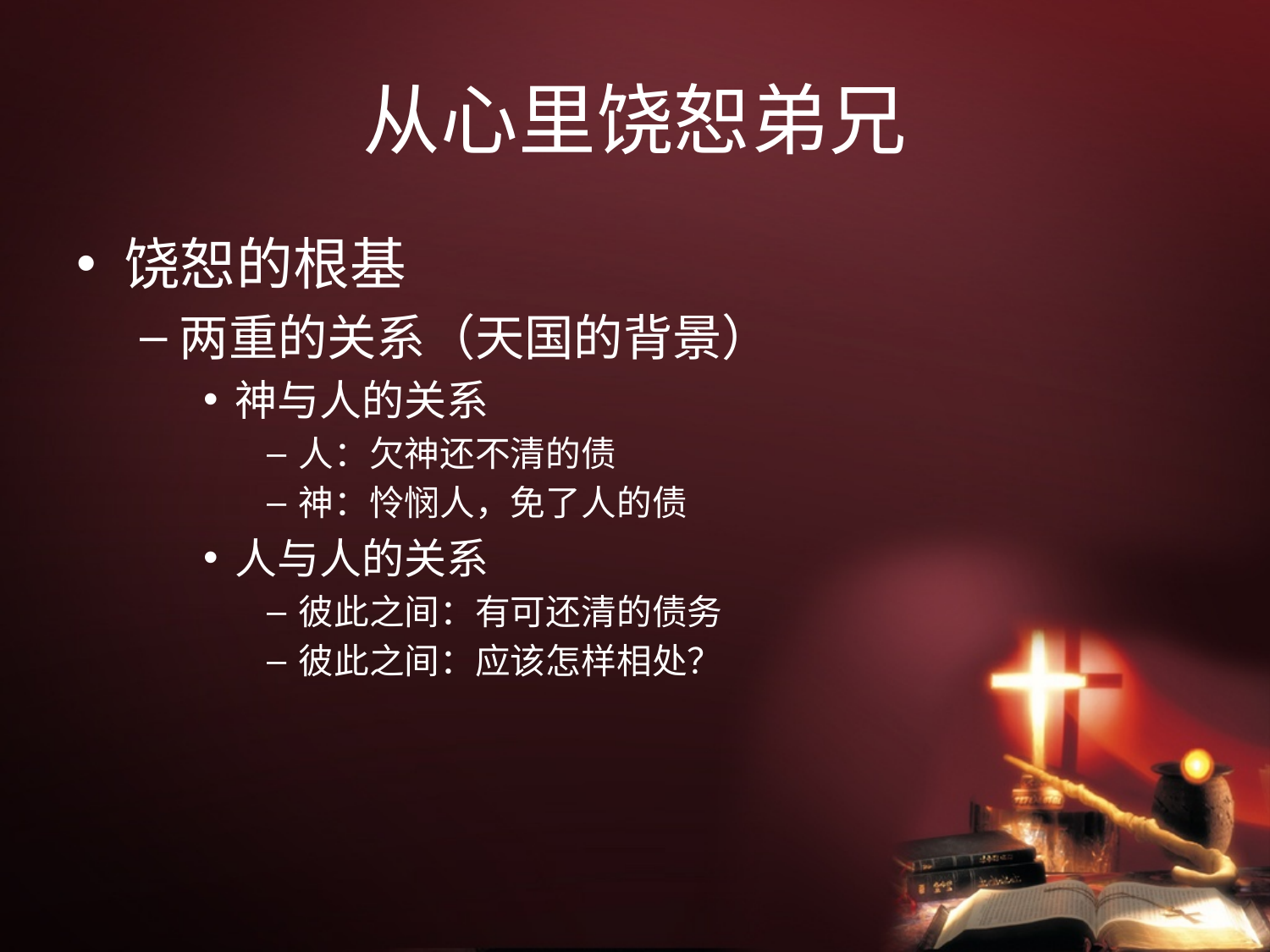

# 从心里饶恕弟兄
饶恕的根基
两重的关系（天国的背景）
神与人的关系
人：欠神还不清的债
神：怜悯人，免了人的债
人与人的关系
彼此之间：有可还清的债务
彼此之间：应该怎样相处？